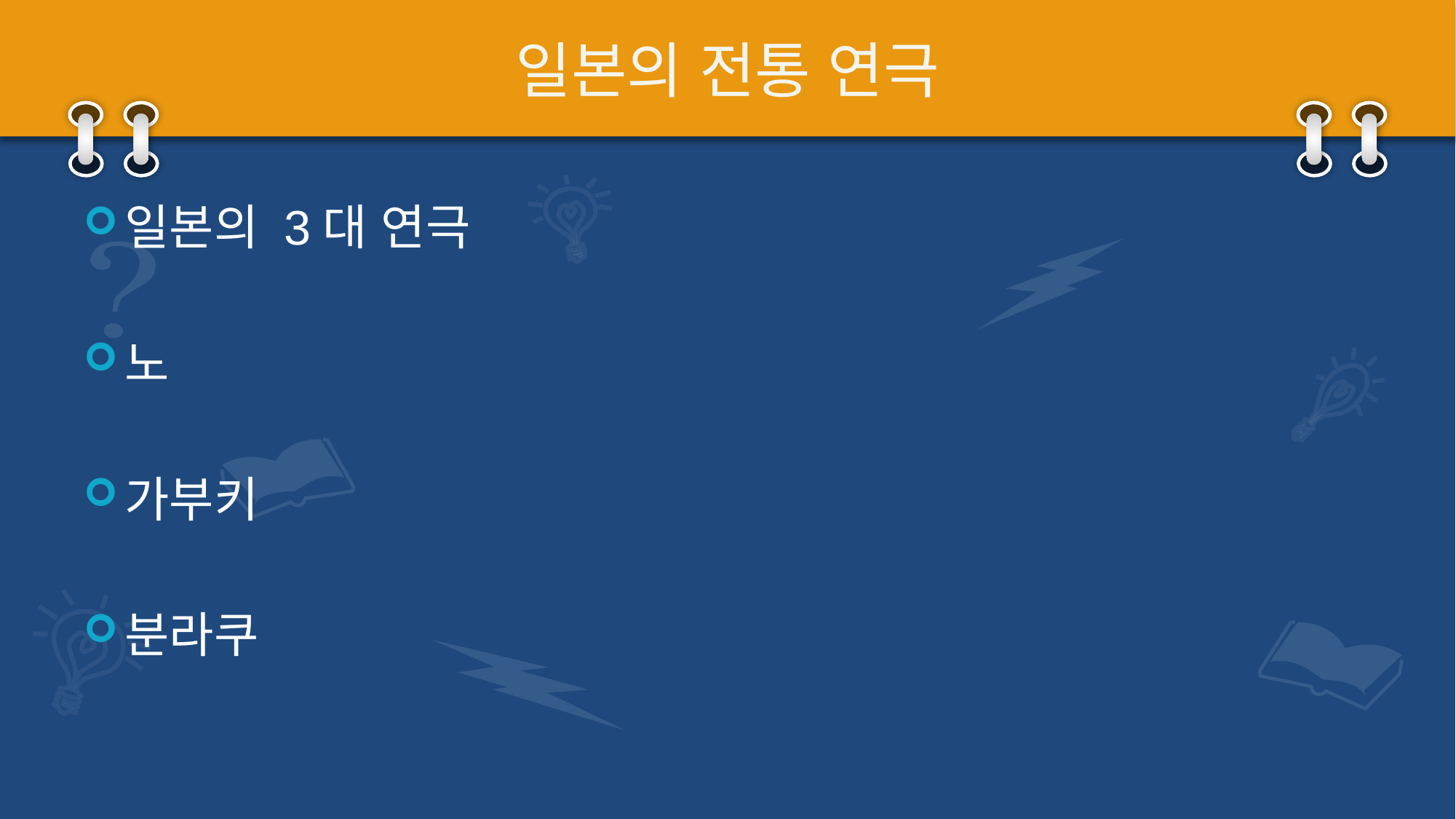

# 일본의 전통 연극
일본의 3대 연극

노

가부키

분라쿠